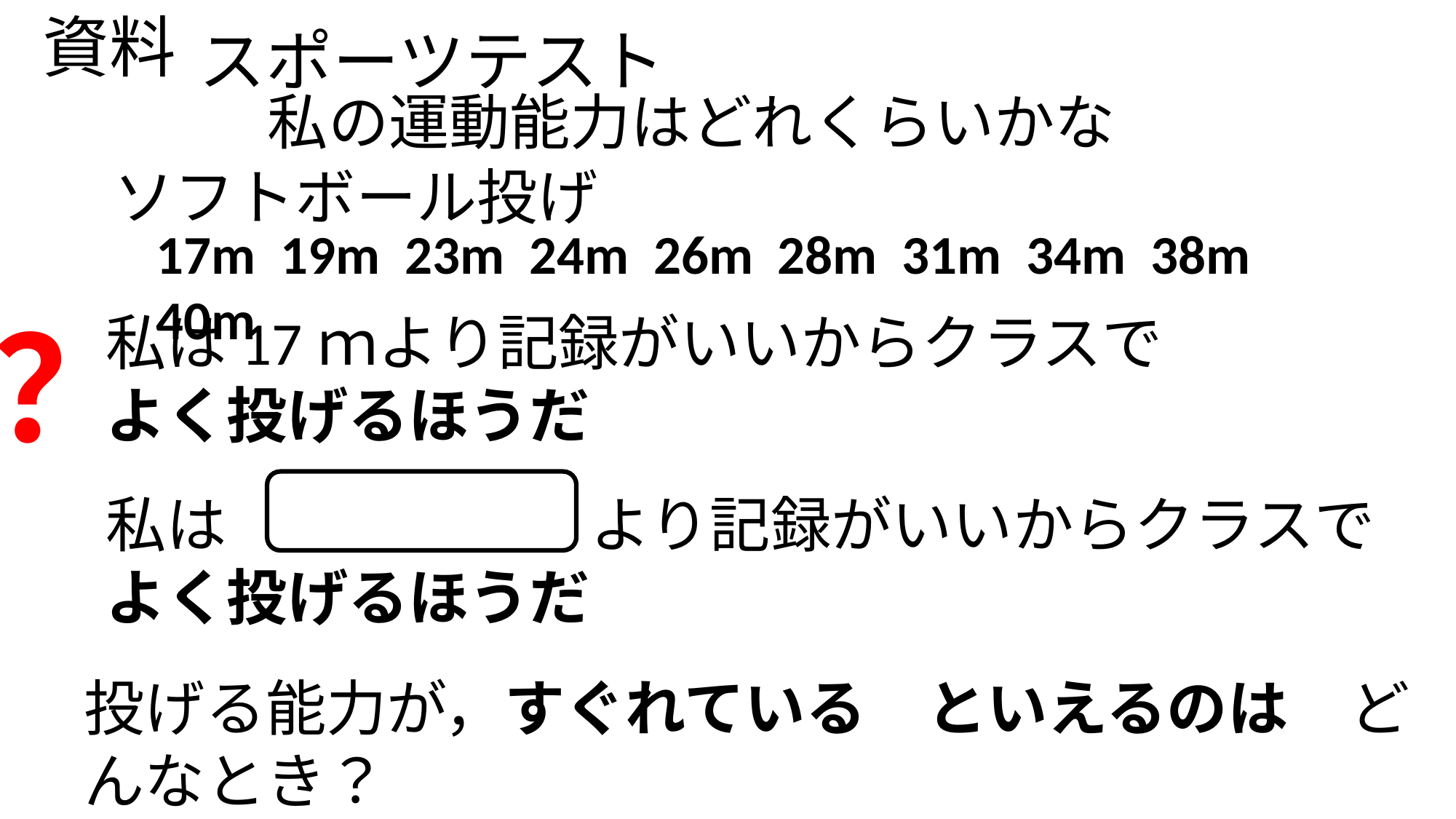

資料
スポーツテスト
私の運動能力はどれくらいかな
ソフトボール投げ
17m  19m  23m  24m  26m  28m  31m  34m  38m  40m
？
私は17ｍより記録がいいからクラスで
よく投げるほうだ

私は　　　　　　より記録がいいからクラスでよく投げるほうだ
投げる能力が，すぐれている　といえるのは　どんなとき？